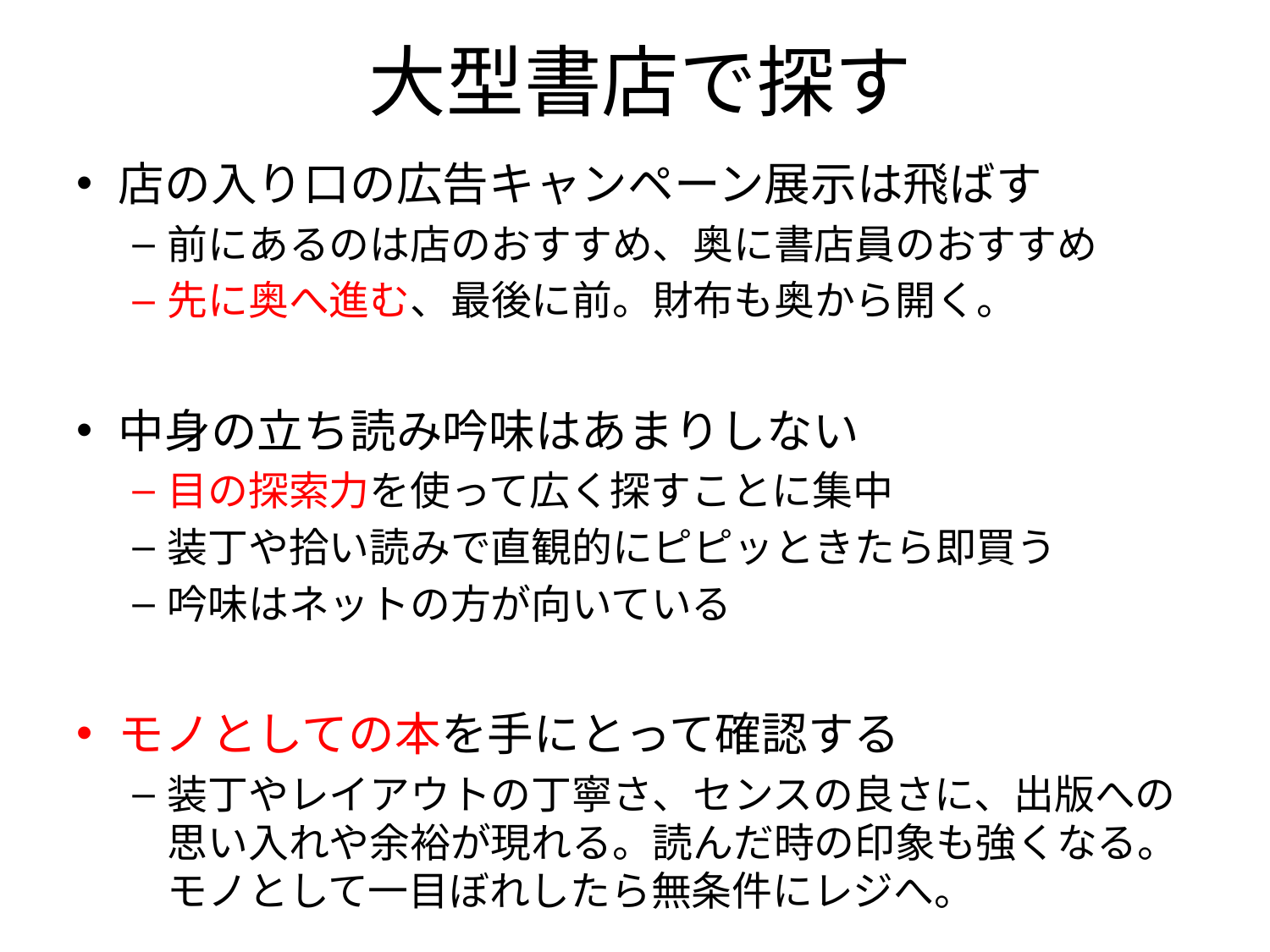

# 大型書店で探す
店の入り口の広告キャンペーン展示は飛ばす
前にあるのは店のおすすめ、奥に書店員のおすすめ
先に奥へ進む、最後に前。財布も奥から開く。

中身の立ち読み吟味はあまりしない
目の探索力を使って広く探すことに集中
装丁や拾い読みで直観的にピピッときたら即買う
吟味はネットの方が向いている

モノとしての本を手にとって確認する
装丁やレイアウトの丁寧さ、センスの良さに、出版への思い入れや余裕が現れる。読んだ時の印象も強くなる。モノとして一目ぼれしたら無条件にレジへ。